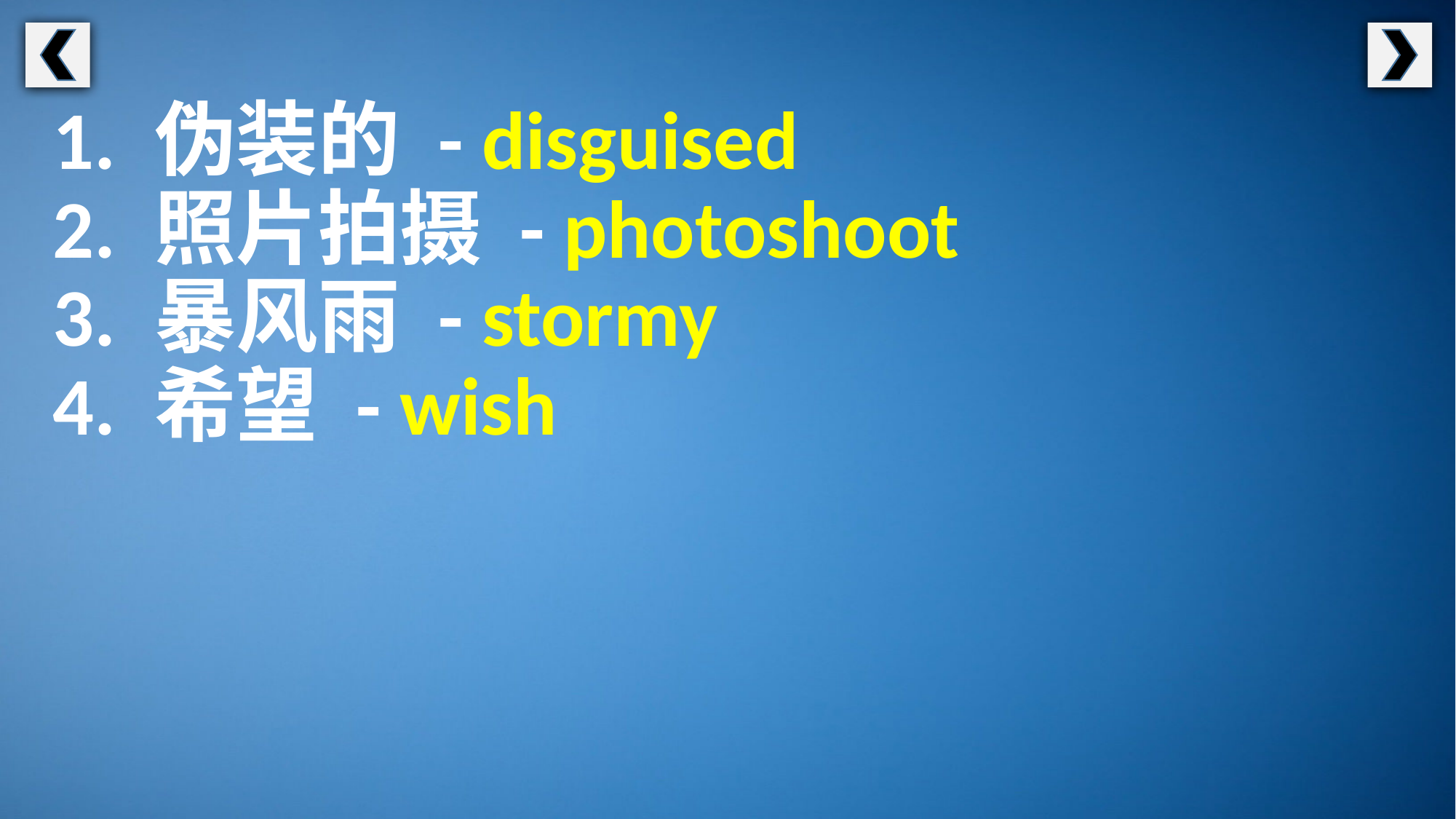

1. 伪装的 - disguised
2. 照片拍摄 - photoshoot
3. 暴风雨 - stormy
4. 希望 - wish